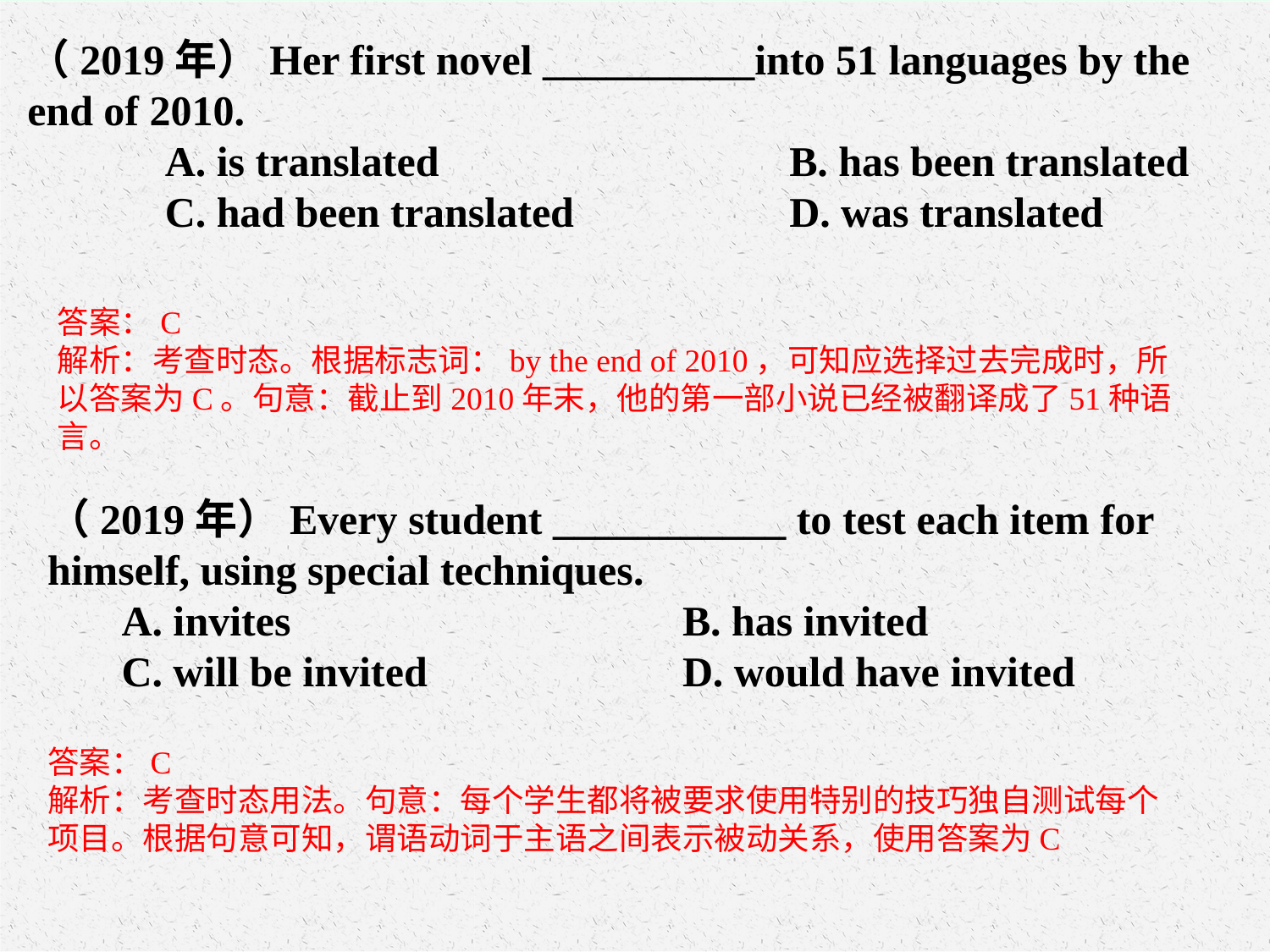

（2019年）Her first novel __________into 51 languages by the end of 2010.
             A. is translated   			B. has been translated
             C. had been translated   		D. was translated
答案：C
解析：考查时态。根据标志词：by the end of 2010，可知应选择过去完成时，所以答案为C。句意：截止到2010年末，他的第一部小说已经被翻译成了51种语言。
（2019年）Every student ___________ to test each item for himself, using special techniques.
       A. invites   			B. has invited
       C. will be invited   		D. would have invited
答案：C
解析：考查时态用法。句意：每个学生都将被要求使用特别的技巧独自测试每个项目。根据句意可知，谓语动词于主语之间表示被动关系，使用答案为C